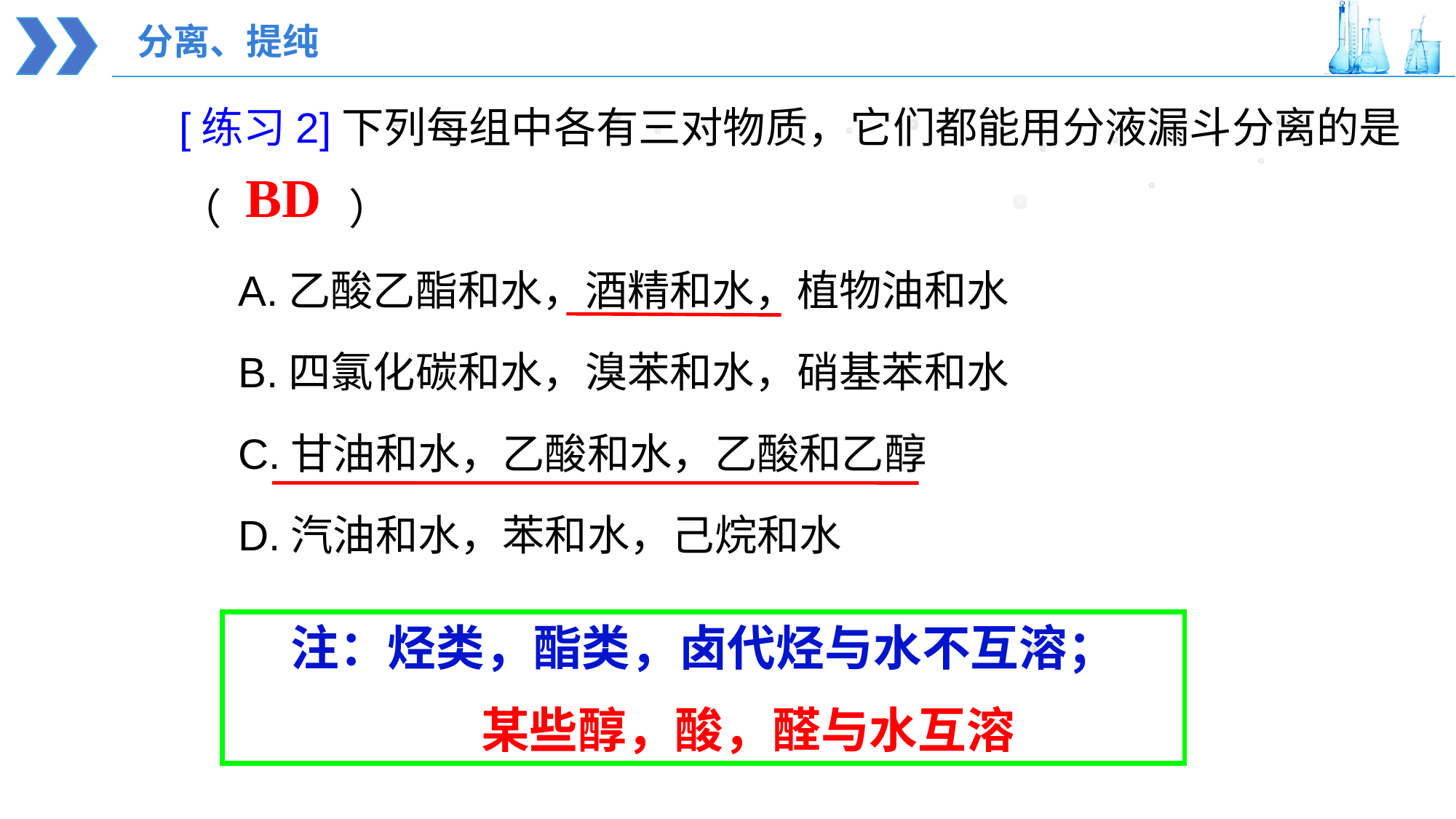

分离、提纯
[练习2]下列每组中各有三对物质，它们都能用分液漏斗分离的是（　　　）
     A.乙酸乙酯和水，酒精和水，植物油和水
     B.四氯化碳和水，溴苯和水，硝基苯和水
     C.甘油和水，乙酸和水，乙酸和乙醇
     D.汽油和水，苯和水，己烷和水

BD

注：烃类，酯类，卤代烃与水不互溶；
       某些醇，酸，醛与水互溶